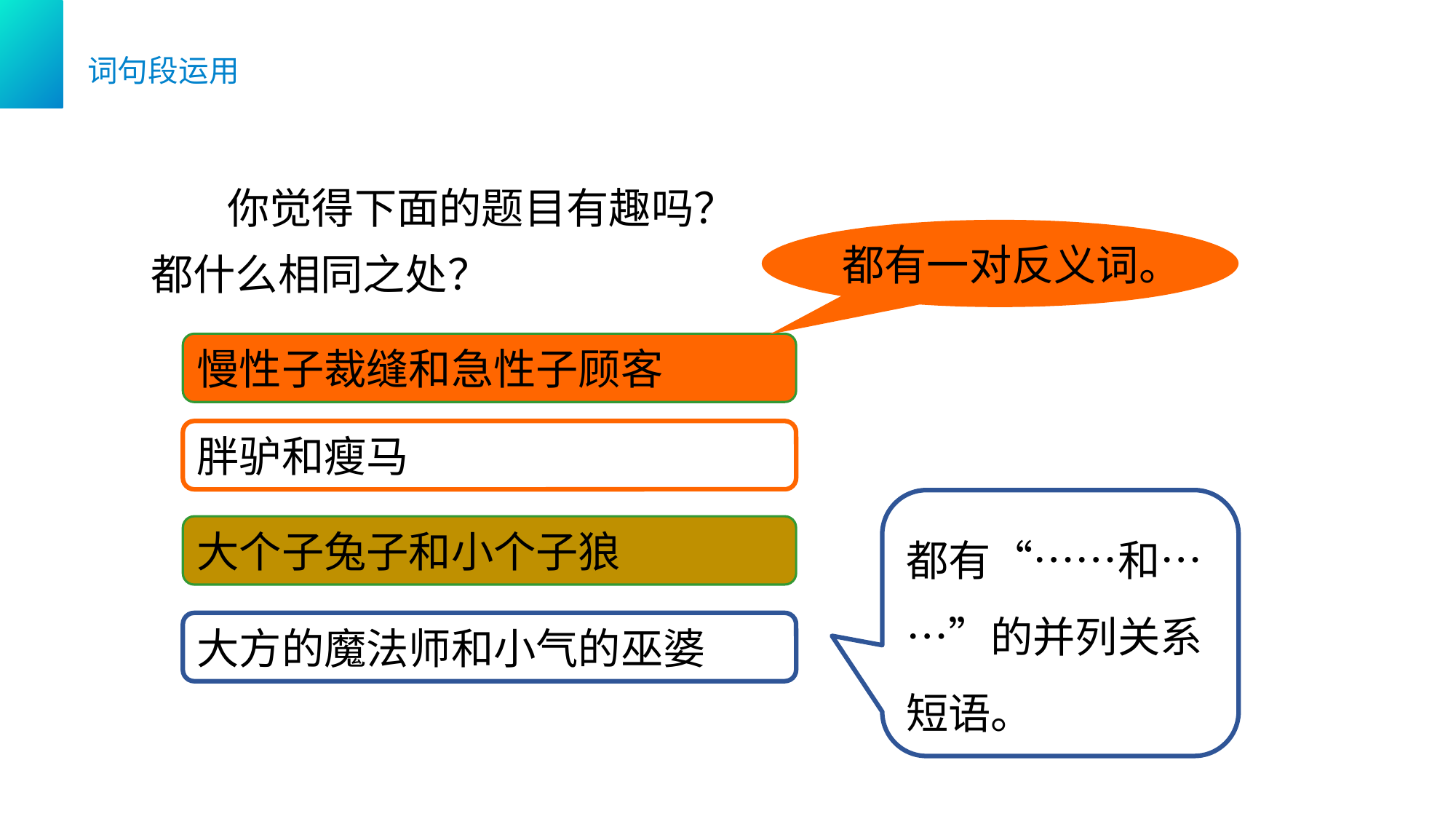

词句段运用
       你觉得下面的题目有趣吗？都什么相同之处？
都有一对反义词。
慢性子裁缝和急性子顾客
胖驴和瘦马
都有“……和……”的并列关系短语。
大个子兔子和小个子狼
大方的魔法师和小气的巫婆